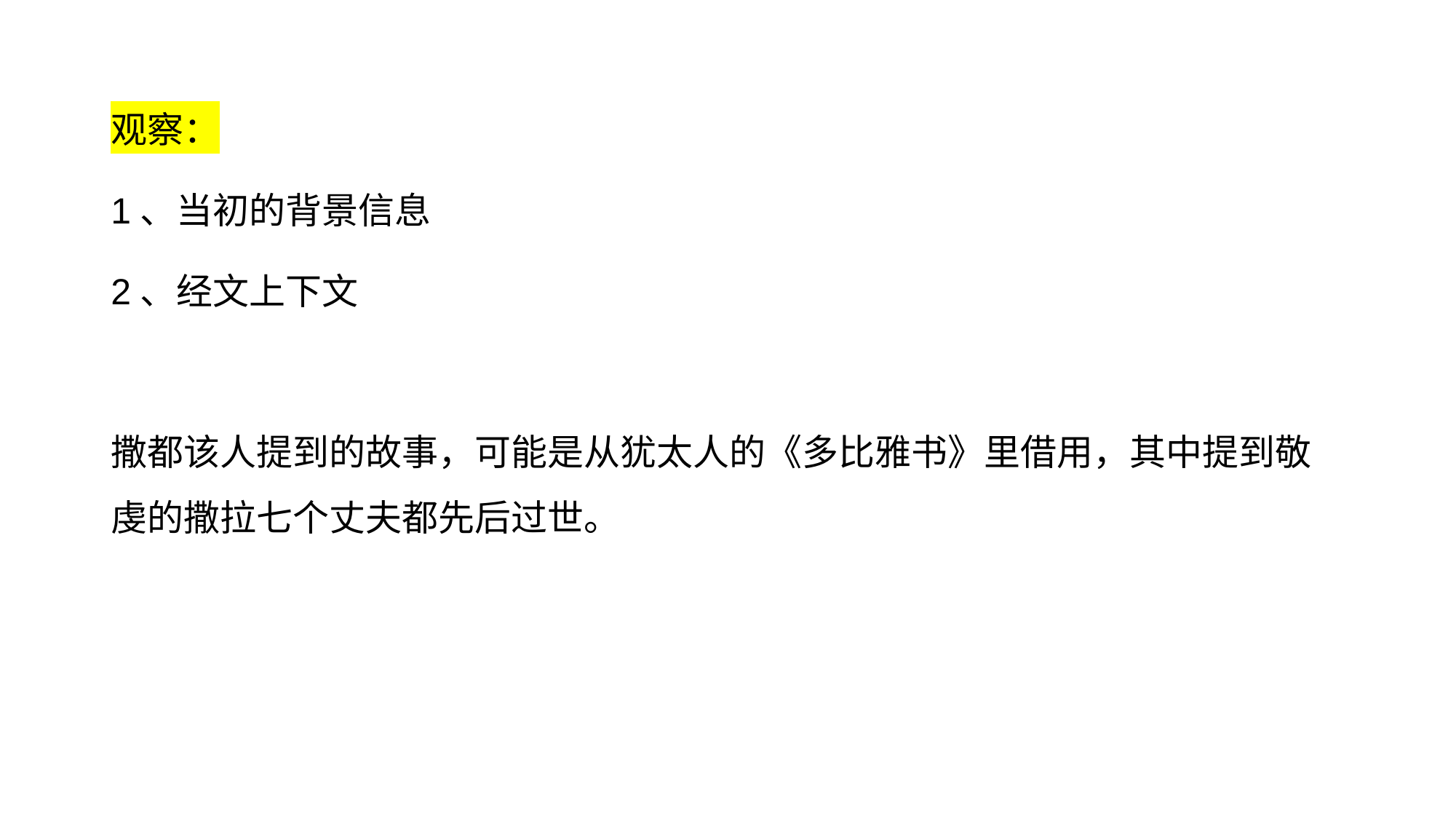

观察：
1、当初的背景信息
2、经文上下文

撒都该人提到的故事，可能是从犹太人的《多比雅书》里借用，其中提到敬虔的撒拉七个丈夫都先后过世。